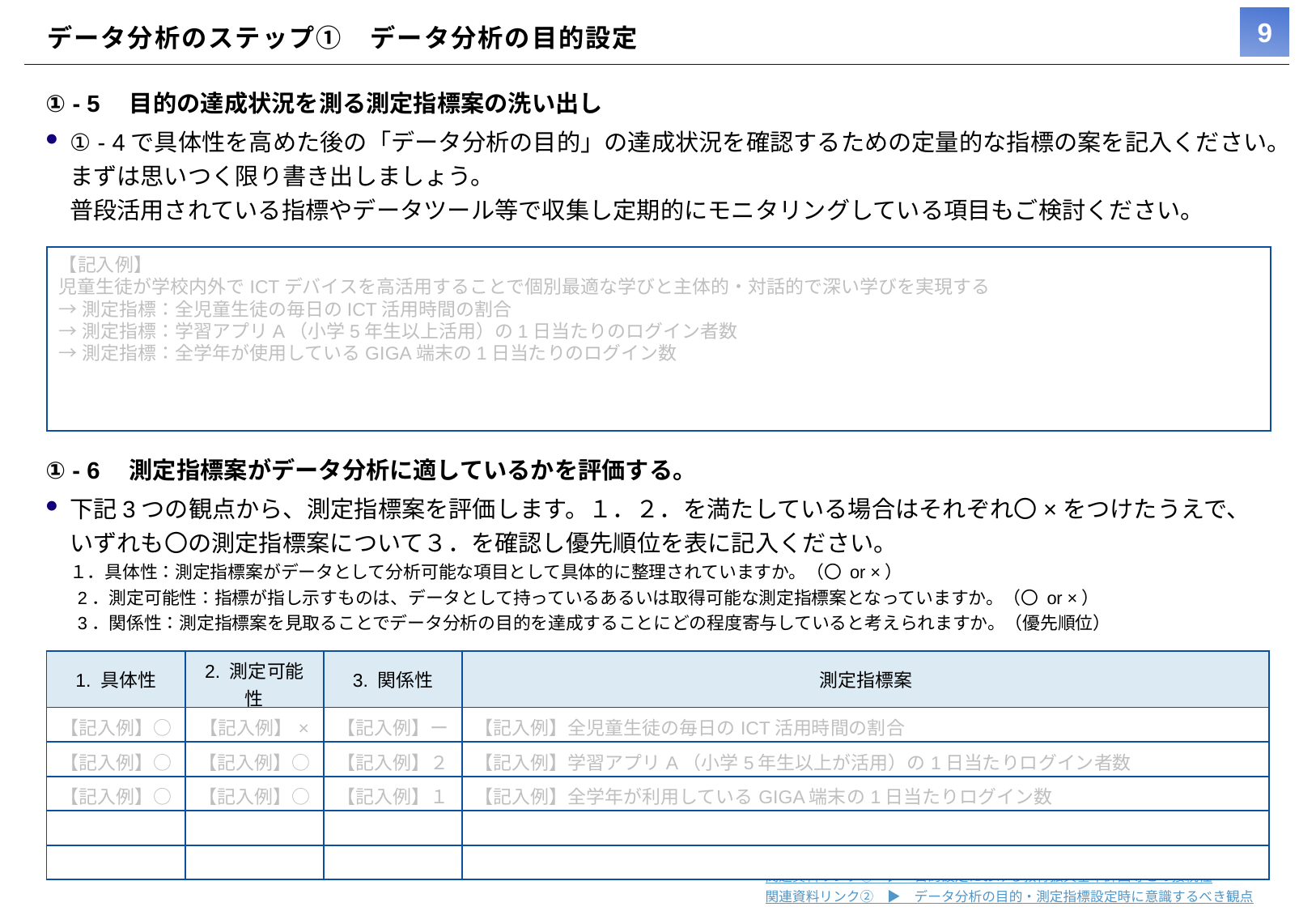

# データ分析のステップ①　データ分析の目的設定
① - 5　目的の達成状況を測る測定指標案の洗い出し
① - 4で具体性を高めた後の「データ分析の目的」の達成状況を確認するための定量的な指標の案を記入ください。まずは思いつく限り書き出しましょう。
普段活用されている指標やデータツール等で収集し定期的にモニタリングしている項目もご検討ください。
【記入例】
児童生徒が学校内外でICTデバイスを高活用することで個別最適な学びと主体的・対話的で深い学びを実現する
→測定指標：全児童生徒の毎日のICT活用時間の割合
→測定指標：学習アプリA（小学5年生以上活用）の1日当たりのログイン者数
→測定指標：全学年が使用しているGIGA端末の1日当たりのログイン数
① - 6　測定指標案がデータ分析に適しているかを評価する。
下記3つの観点から、測定指標案を評価します。１．２．を満たしている場合はそれぞれ〇×をつけたうえで、
いずれも〇の測定指標案について３．を確認し優先順位を表に記入ください。
１．具体性：測定指標案がデータとして分析可能な項目として具体的に整理されていますか。（〇 or ×）
 2．測定可能性：指標が指し示すものは、データとして持っているあるいは取得可能な測定指標案となっていますか。（〇 or ×）
 3．関係性：測定指標案を見取ることでデータ分析の目的を達成することにどの程度寄与していると考えられますか。（優先順位）
| 1. 具体性 | 2. 測定可能性 | 3. 関係性 | 測定指標案 |
| --- | --- | --- | --- |
| 【記入例】○ | 【記入例】× | 【記入例】ー | 【記入例】全児童生徒の毎日のICT活用時間の割合 |
| 【記入例】○ | 【記入例】○ | 【記入例】２ | 【記入例】学習アプリA（小学5年生以上が活用）の1日当たりログイン者数 |
| 【記入例】○ | 【記入例】○ | 【記入例】１ | 【記入例】全学年が利用しているGIGA端末の1日当たりログイン数 |
|  |  |  |  |
|  |  |  |  |
関連資料リンク①　▶　目的設定における教育振興基本計画等との接続性
関連資料リンク②　▶　データ分析の目的・測定指標設定時に意識するべき観点